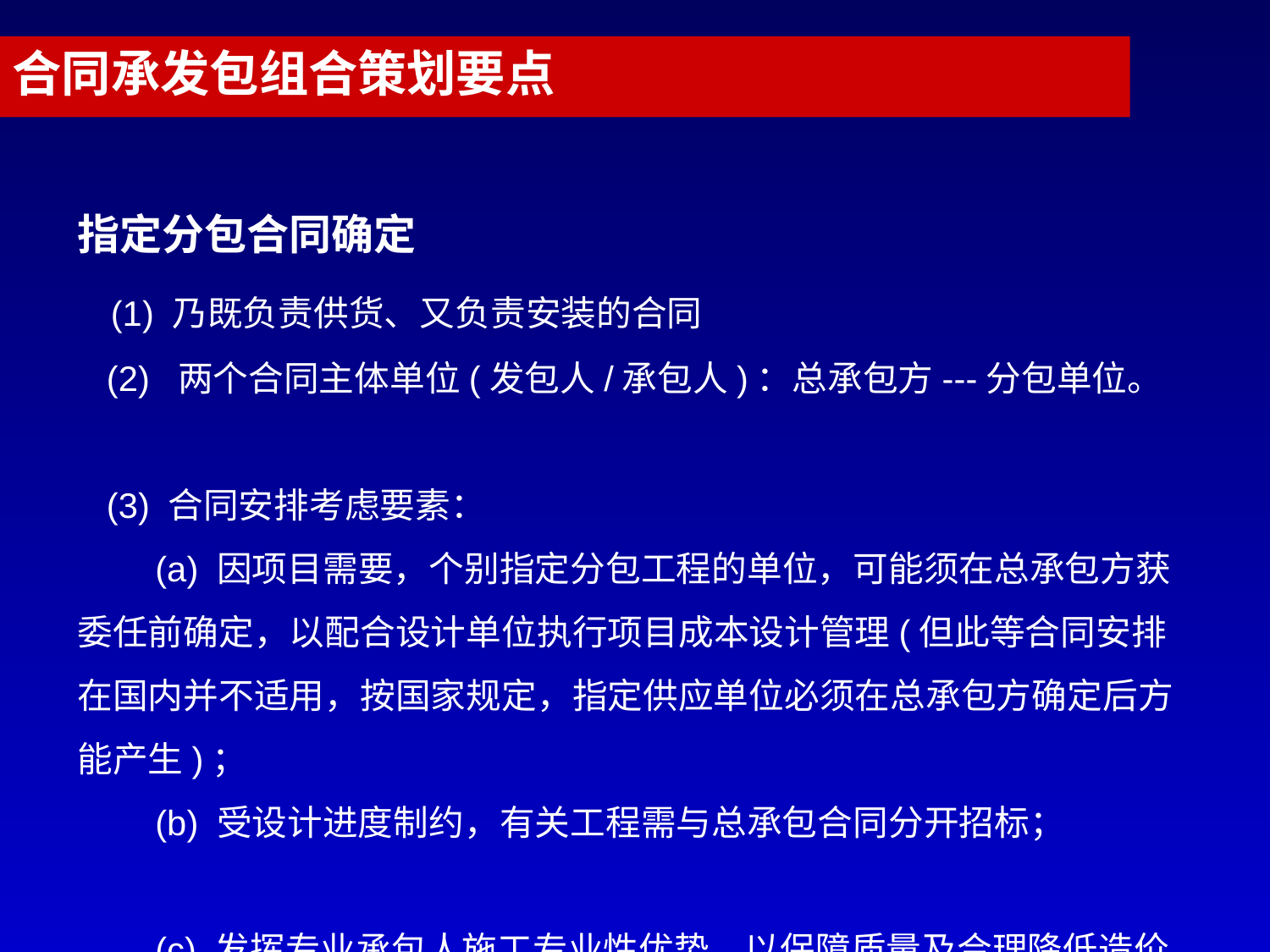

合同承发包组合策划要点
指定分包合同确定
   (1) 乃既负责供货、又负责安装的合同
   (2)  两个合同主体单位(发包人/承包人)：总承包方---分包单位。
   (3) 合同安排考虑要素：
        (a) 因项目需要，个别指定分包工程的单位，可能须在总承包方获委任前确定，以配合设计单位执行项目成本设计管理(但此等合同安排在国内并不适用，按国家规定，指定供应单位必须在总承包方确定后方能产生)；
        (b) 受设计进度制约，有关工程需与总承包合同分开招标；
        (c) 发挥专业承包人施工专业性优势，以保障质量及合理降低造价。
77